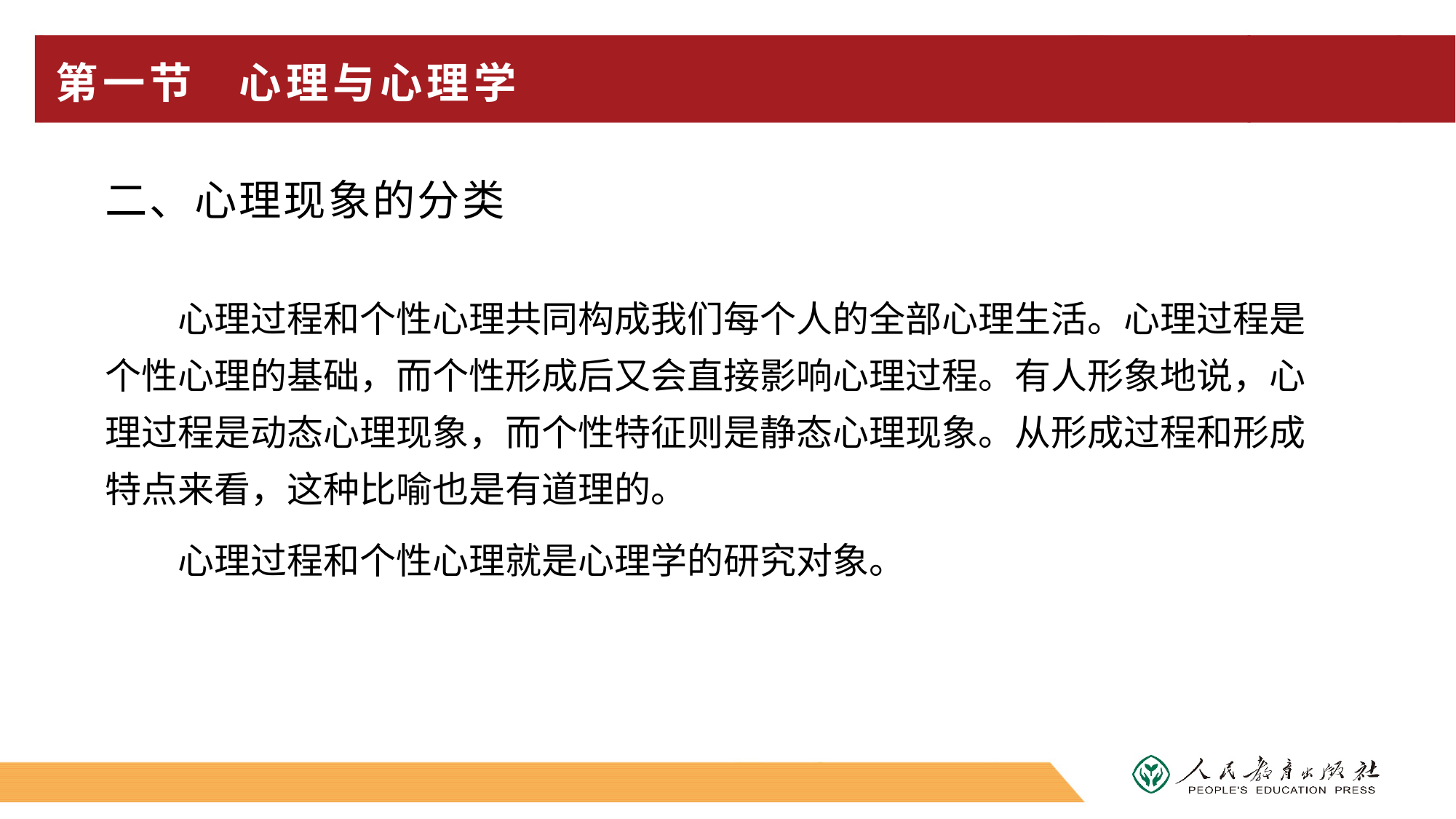

# 第一节   心理与心理学
二、心理现象的分类
心理过程和个性心理共同构成我们每个人的全部心理生活。心理过程是个性心理的基础，而个性形成后又会直接影响心理过程。有人形象地说，心理过程是动态心理现象，而个性特征则是静态心理现象。从形成过程和形成特点来看，这种比喻也是有道理的。
心理过程和个性心理就是心理学的研究对象。